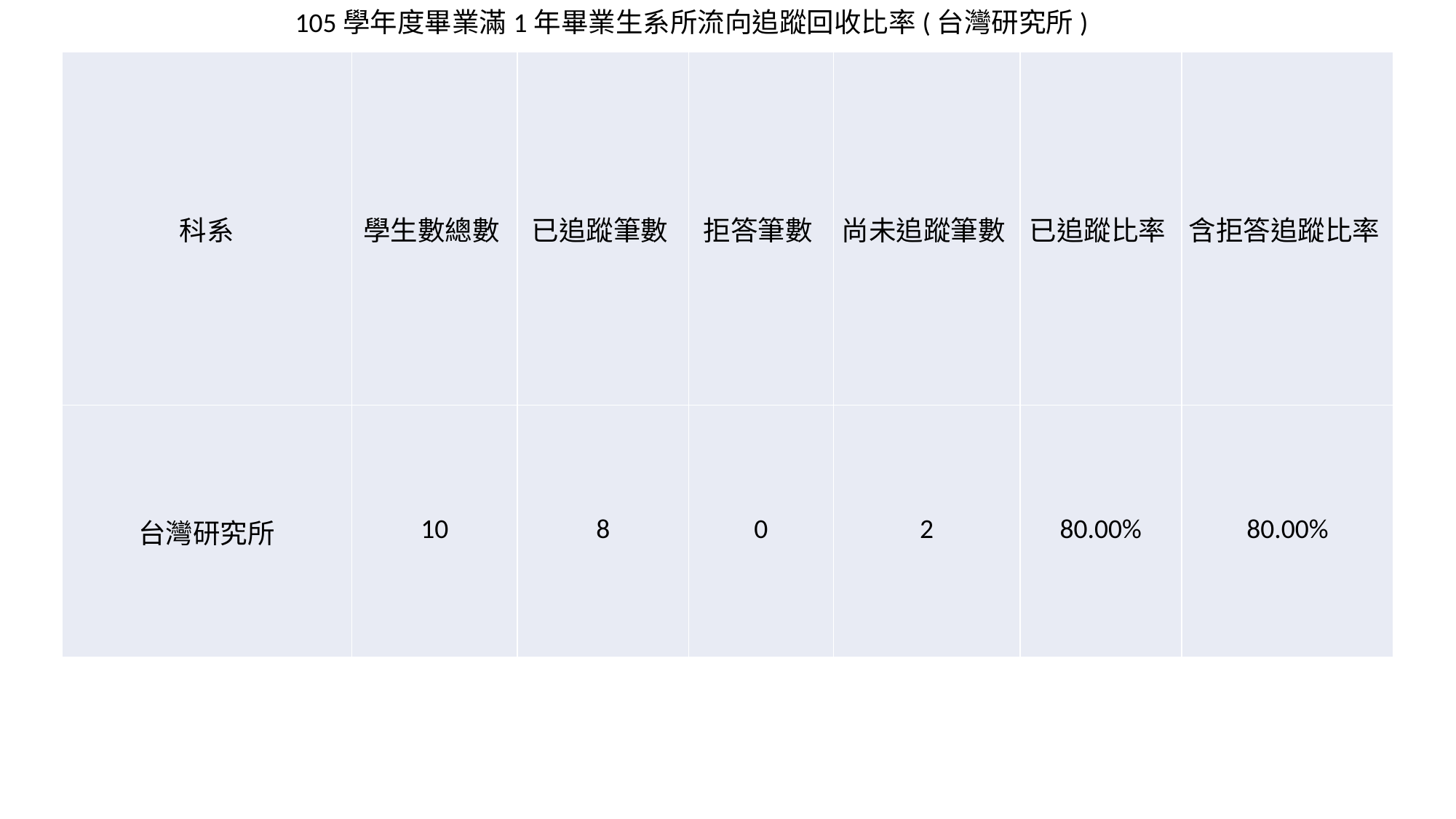

105學年度畢業滿1年畢業生系所流向追蹤回收比率(台灣研究所)
| 科系 | 學生數總數 | 已追蹤筆數 | 拒答筆數 | 尚未追蹤筆數 | 已追蹤比率 | 含拒答追蹤比率 |
| --- | --- | --- | --- | --- | --- | --- |
| 台灣研究所 | 10 | 8 | 0 | 2 | 80.00% | 80.00% |